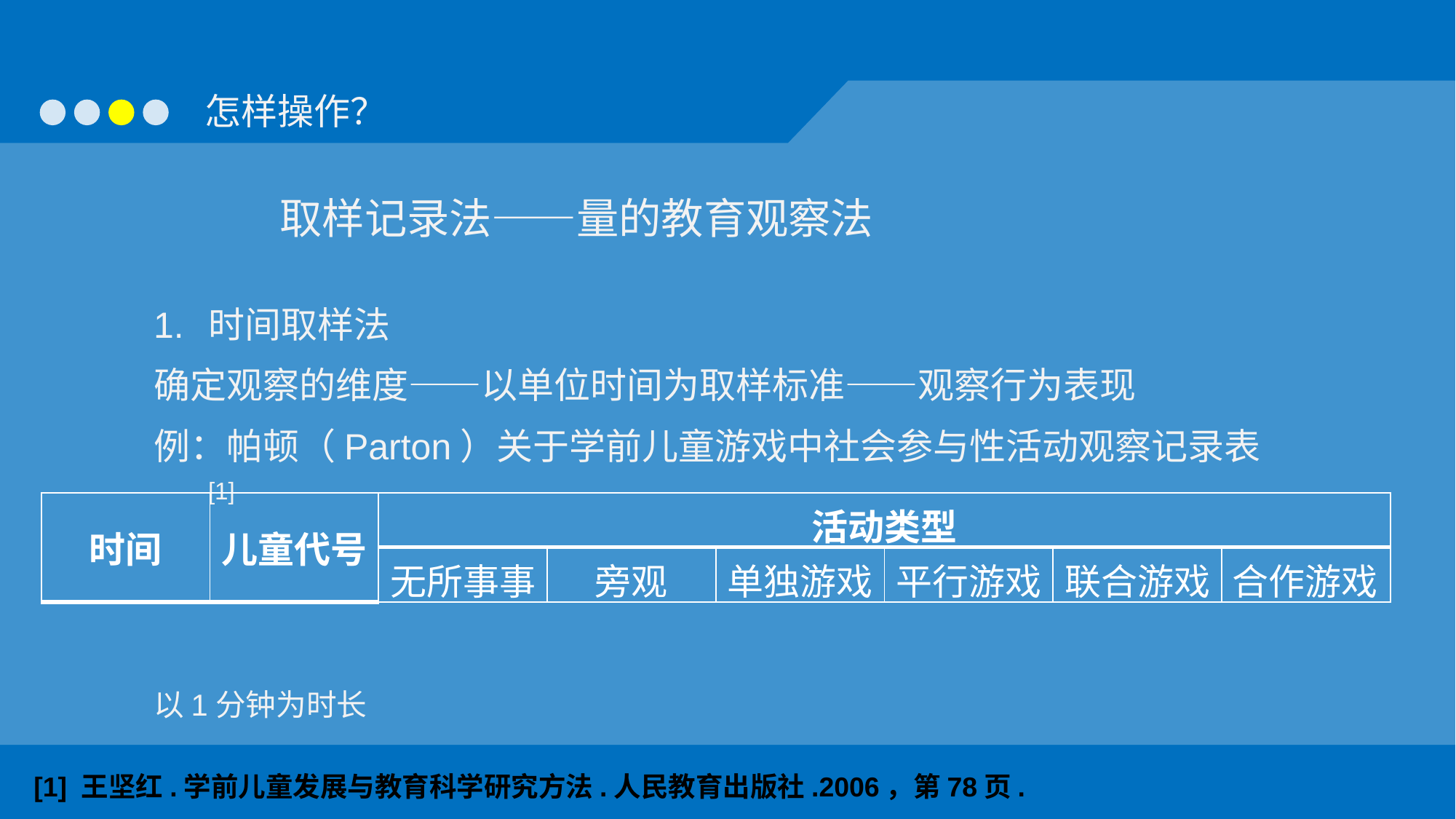

取样记录法——量的教育观察法
时间取样法
确定观察的维度——以单位时间为取样标准——观察行为表现
例：帕顿（Parton）关于学前儿童游戏中社会参与性活动观察记录表[1]

以1分钟为时长
| 时间 | 儿童代号 | 活动类型 |  |  |  |  |  |
| --- | --- | --- | --- | --- | --- | --- | --- |
|  |  | 无所事事 | 旁观 | 单独游戏 | 平行游戏 | 联合游戏 | 合作游戏 |
[1] 王坚红.学前儿童发展与教育科学研究方法.人民教育出版社.2006，第78页.